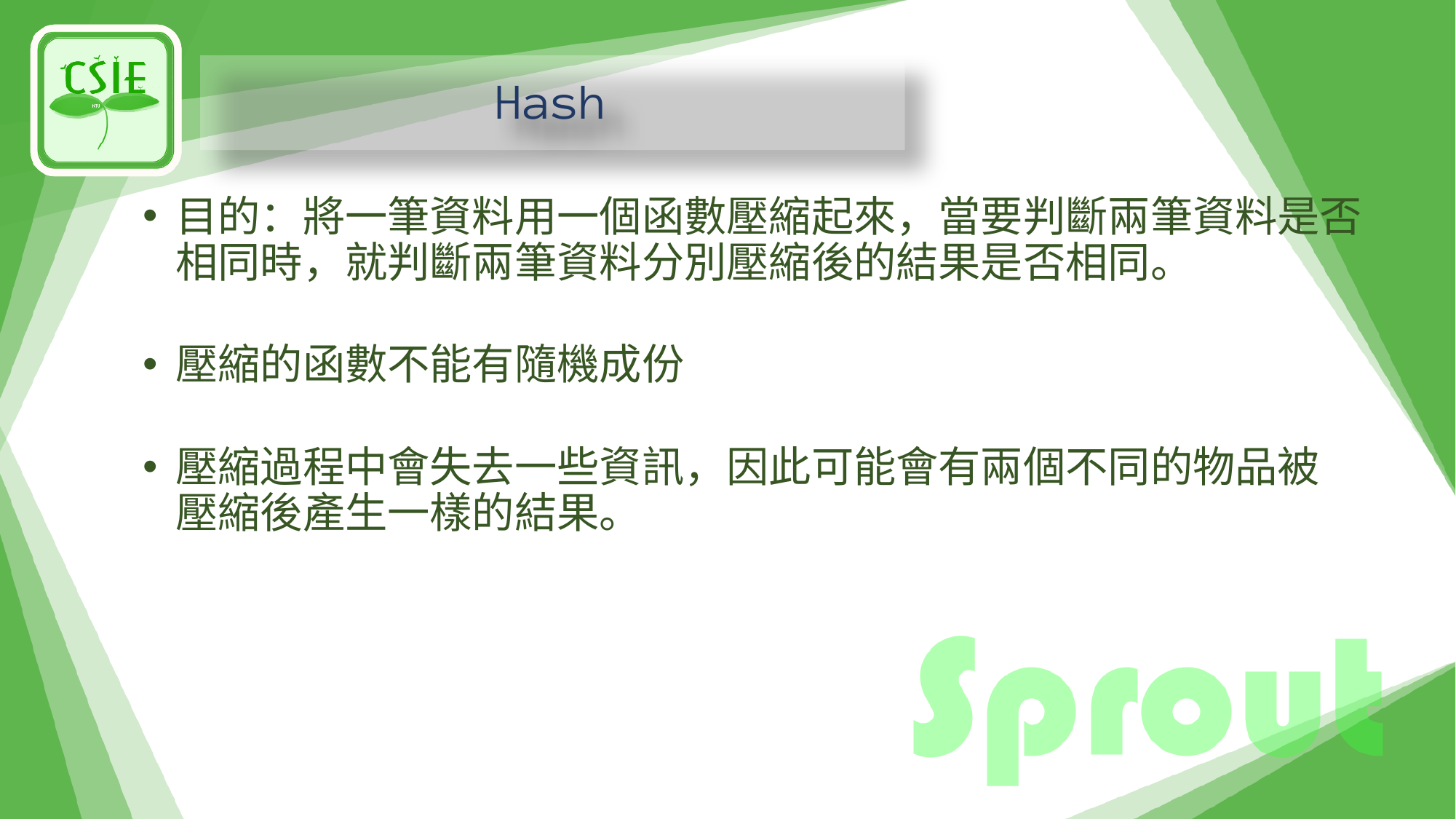

# Hash
目的：將一筆資料用一個函數壓縮起來，當要判斷兩筆資料是否相同時，就判斷兩筆資料分別壓縮後的結果是否相同。
壓縮的函數不能有隨機成份
壓縮過程中會失去一些資訊，因此可能會有兩個不同的物品被
壓縮後產生一樣的結果。